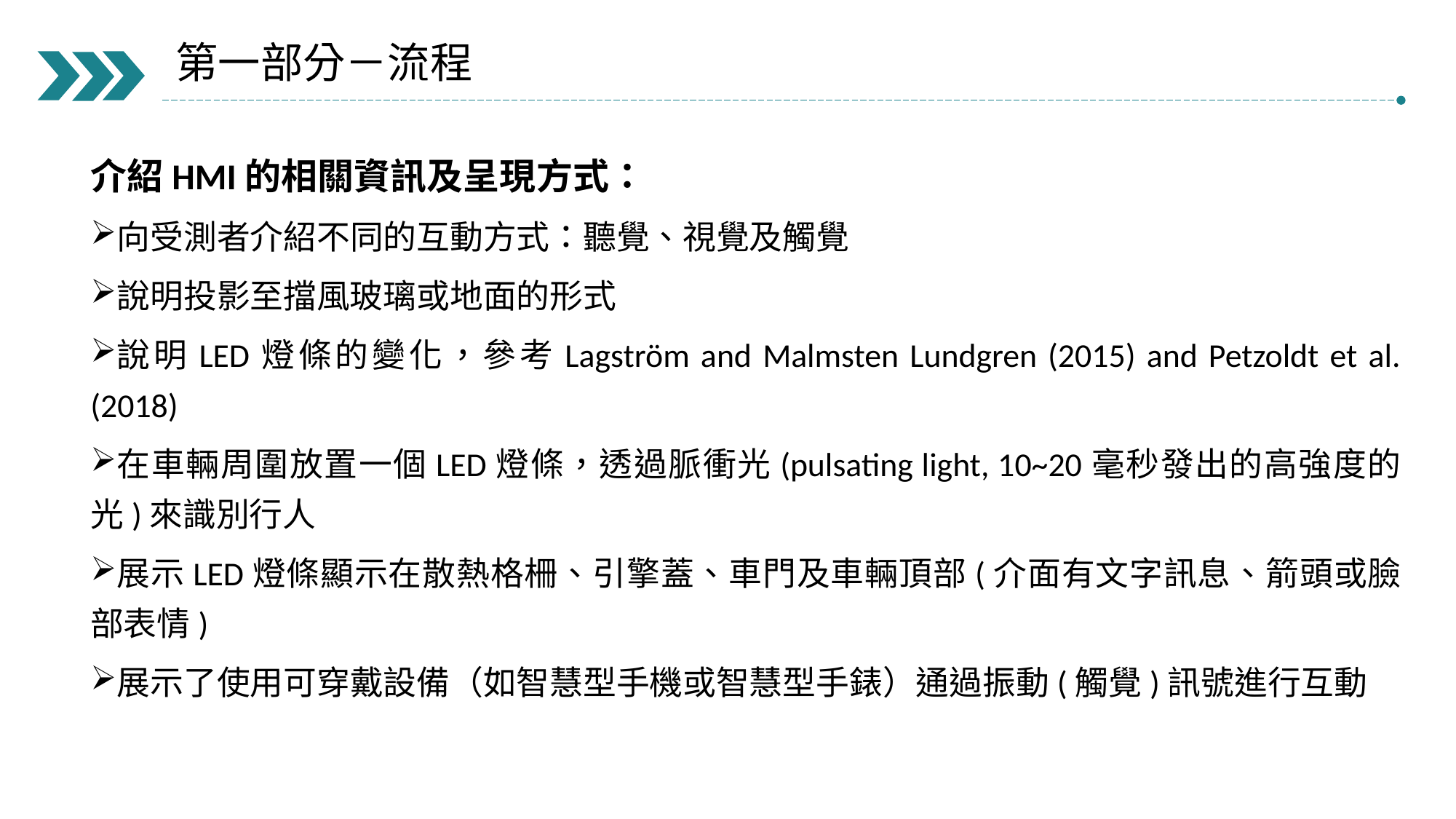

第一部分－流程

介紹HMI的相關資訊及呈現方式：
向受測者介紹不同的互動方式：聽覺、視覺及觸覺
說明投影至擋風玻璃或地面的形式
說明LED燈條的變化，參考Lagström and Malmsten Lundgren (2015) and Petzoldt et al. (2018)
在車輛周圍放置一個LED燈條，透過脈衝光(pulsating light, 10~20毫秒發出的高強度的光)來識別行人
展示LED燈條顯示在散熱格柵、引擎蓋、車門及車輛頂部(介面有文字訊息、箭頭或臉部表情)
展示了使用可穿戴設備（如智慧型手機或智慧型手錶）通過振動(觸覺)訊號進行互動